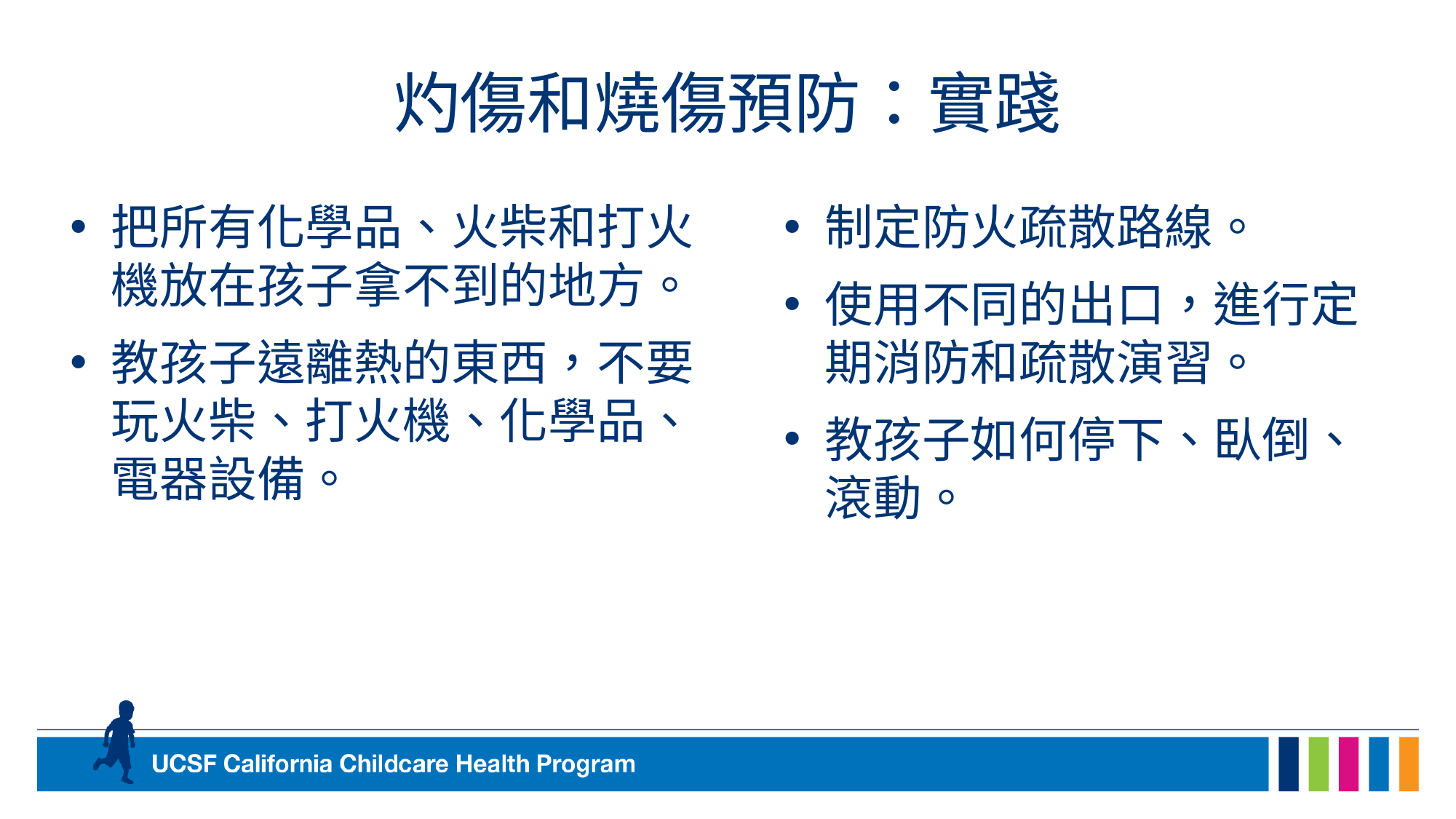

# 灼傷和燒傷預防：實踐
把所有化學品、火柴和打火機放在孩子拿不到的地方。
教孩子遠離熱的東西，不要玩火柴、打火機、化學品、電器設備。
制定防火疏散路線。
使用不同的出口，進行定期消防和疏散演習。
教孩子如何停下、臥倒、滾動。